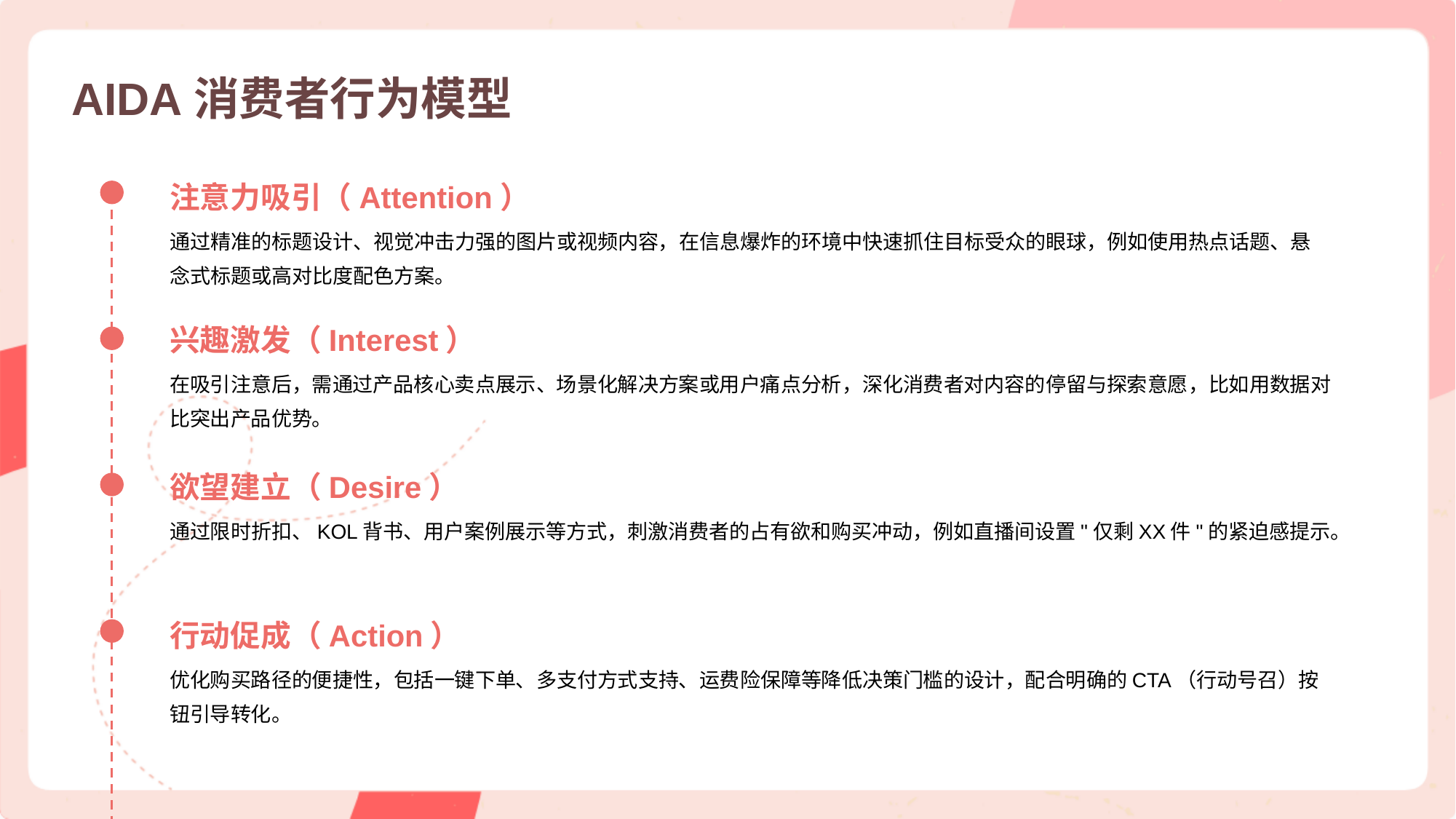

AIDA消费者行为模型
注意力吸引（Attention）

通过精准的标题设计、视觉冲击力强的图片或视频内容，在信息爆炸的环境中快速抓住目标受众的眼球，例如使用热点话题、悬念式标题或高对比度配色方案。
兴趣激发（Interest）

在吸引注意后，需通过产品核心卖点展示、场景化解决方案或用户痛点分析，深化消费者对内容的停留与探索意愿，比如用数据对比突出产品优势。
欲望建立（Desire）

通过限时折扣、KOL背书、用户案例展示等方式，刺激消费者的占有欲和购买冲动，例如直播间设置"仅剩XX件"的紧迫感提示。
行动促成（Action）

优化购买路径的便捷性，包括一键下单、多支付方式支持、运费险保障等降低决策门槛的设计，配合明确的CTA（行动号召）按钮引导转化。